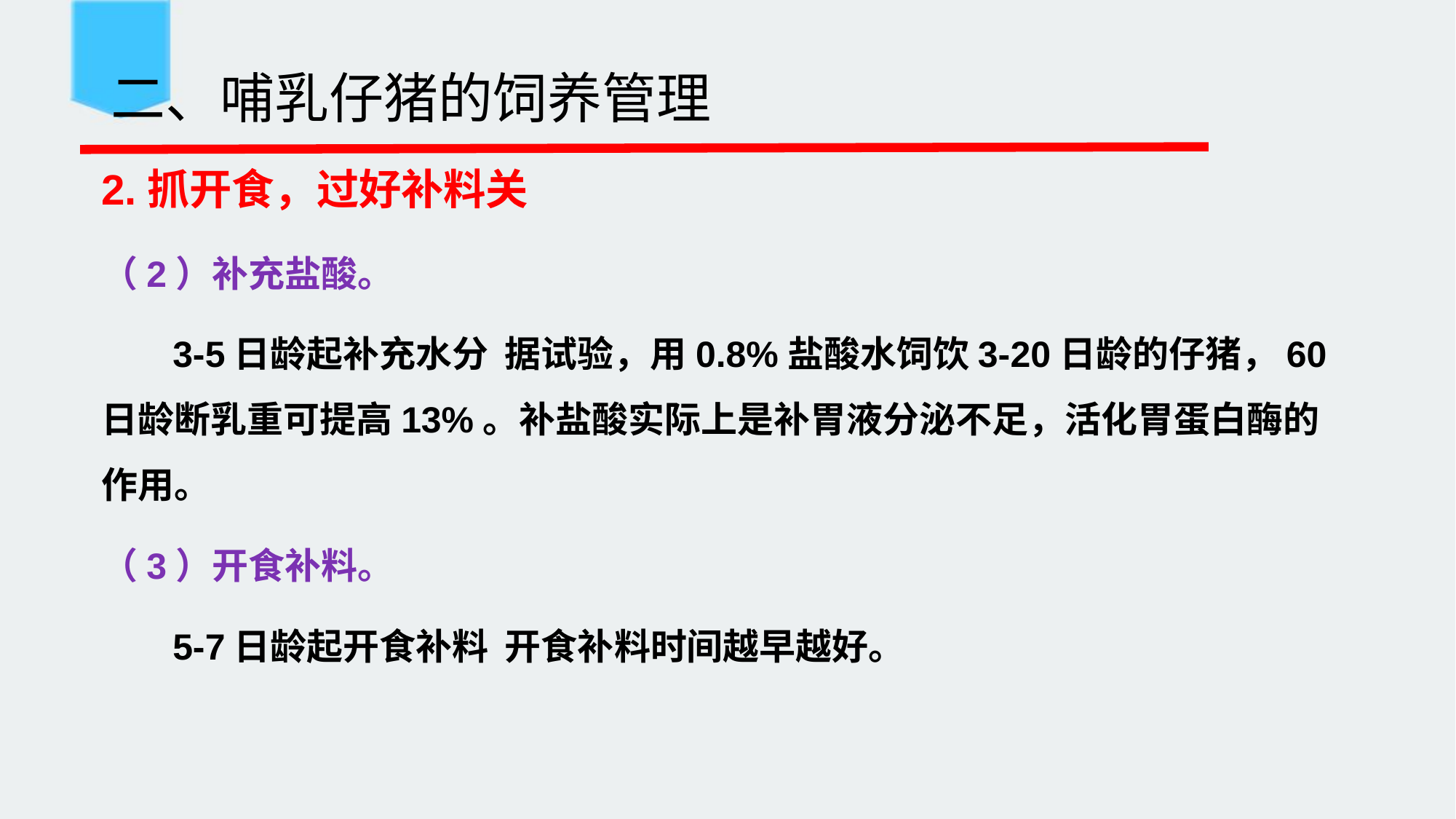

二、哺乳仔猪的饲养管理

2.抓开食，过好补料关
（2）补充盐酸。
       3-5日龄起补充水分  据试验，用0.8%盐酸水饲饮3-20日龄的仔猪，60日龄断乳重可提高13%。补盐酸实际上是补胃液分泌不足，活化胃蛋白酶的作用。
（3）开食补料。
       5-7日龄起开食补料  开食补料时间越早越好。